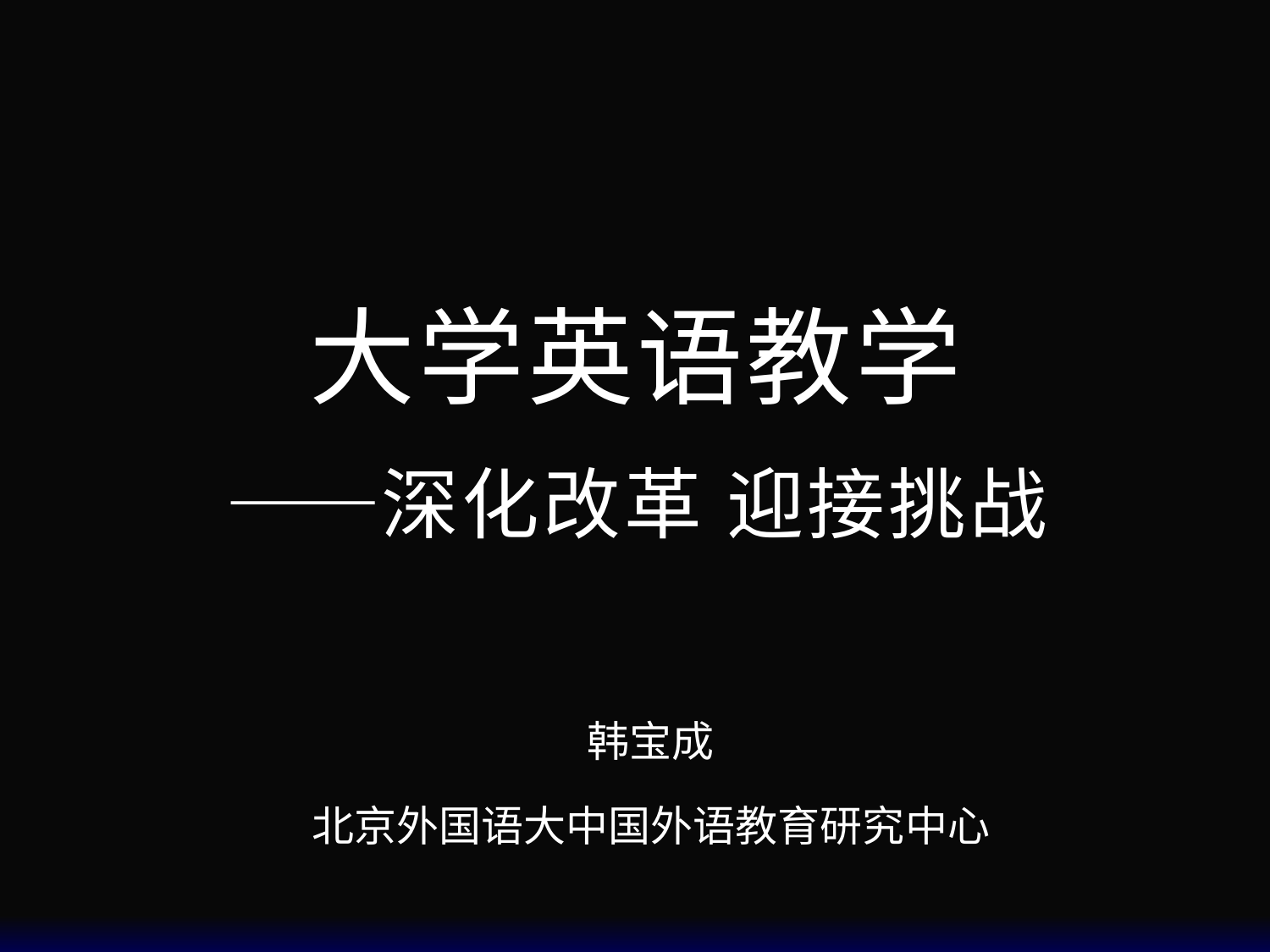

# 大学英语教学 ——深化改革 迎接挑战
韩宝成

北京外国语大中国外语教育研究中心